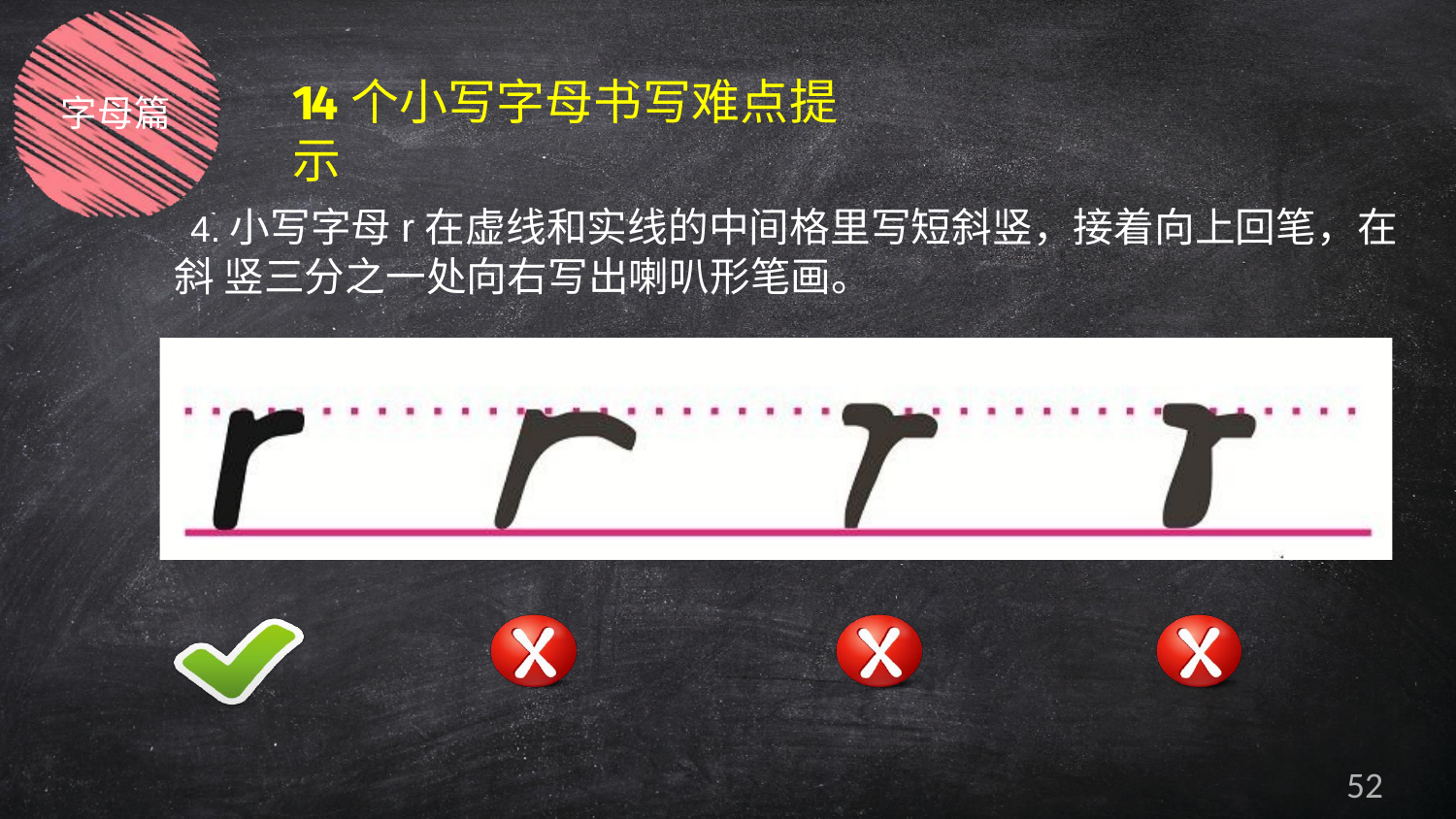

14个小写字母书写难点提示
字母篇
4.小写字母r在虚线和实线的中间格里写短斜竖，接着向上回笔，在斜 竖三分之一处向右写出喇叭形笔画。

52